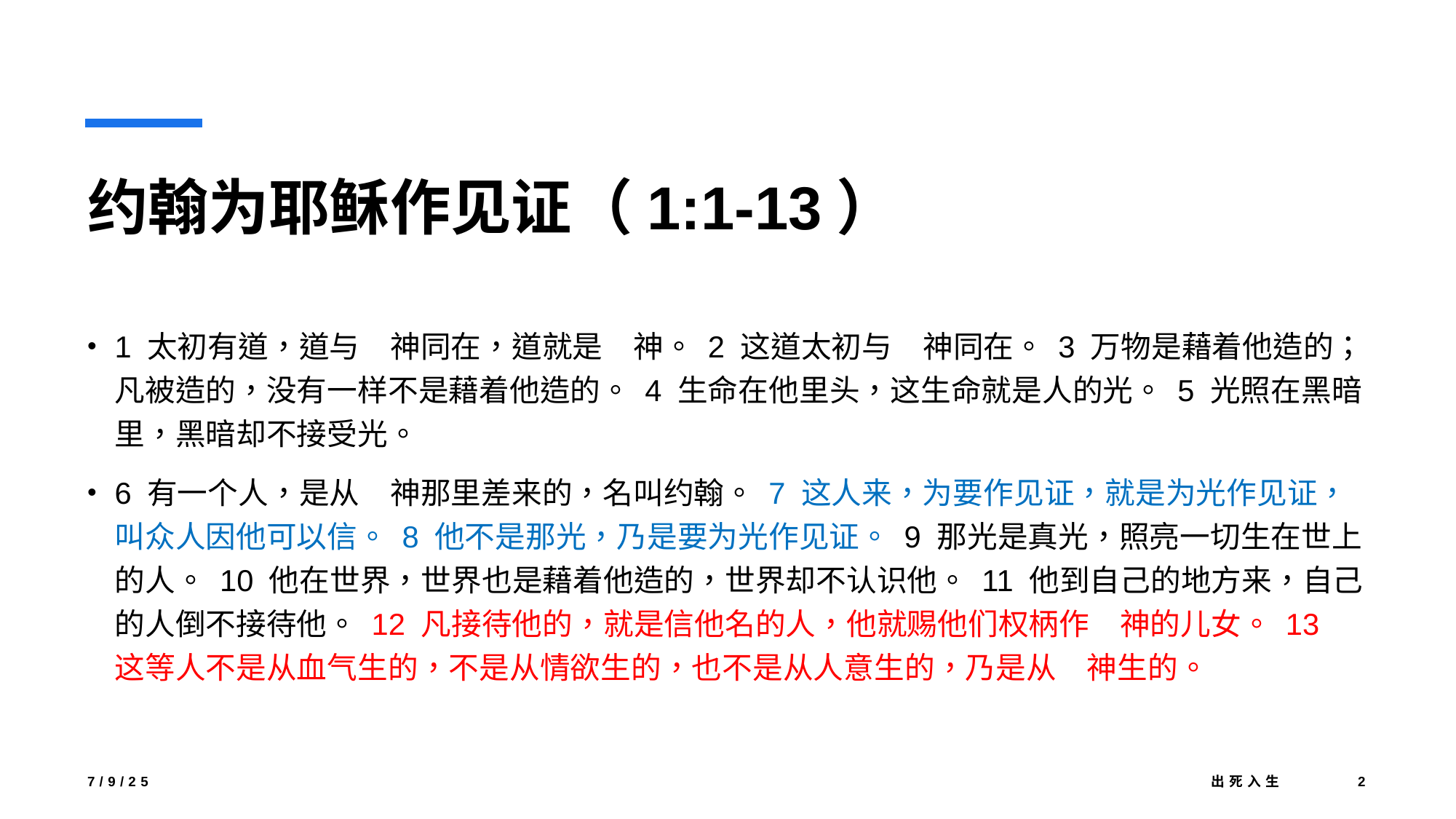

# 约翰为耶稣作见证（1:1-13）
1 太初有道，道与　神同在，道就是　神。 2 这道太初与　神同在。 3 万物是藉着他造的；凡被造的，没有一样不是藉着他造的。 4 生命在他里头，这生命就是人的光。 5 光照在黑暗里，黑暗却不接受光。
6 有一个人，是从　神那里差来的，名叫约翰。 7 这人来，为要作见证，就是为光作见证，叫众人因他可以信。 8 他不是那光，乃是要为光作见证。 9 那光是真光，照亮一切生在世上的人。 10 他在世界，世界也是藉着他造的，世界却不认识他。 11 他到自己的地方来，自己的人倒不接待他。 12 凡接待他的，就是信他名的人，他就赐他们权柄作　神的儿女。 13 这等人不是从血气生的，不是从情欲生的，也不是从人意生的，乃是从　神生的。
7/9/25
出死入生
2